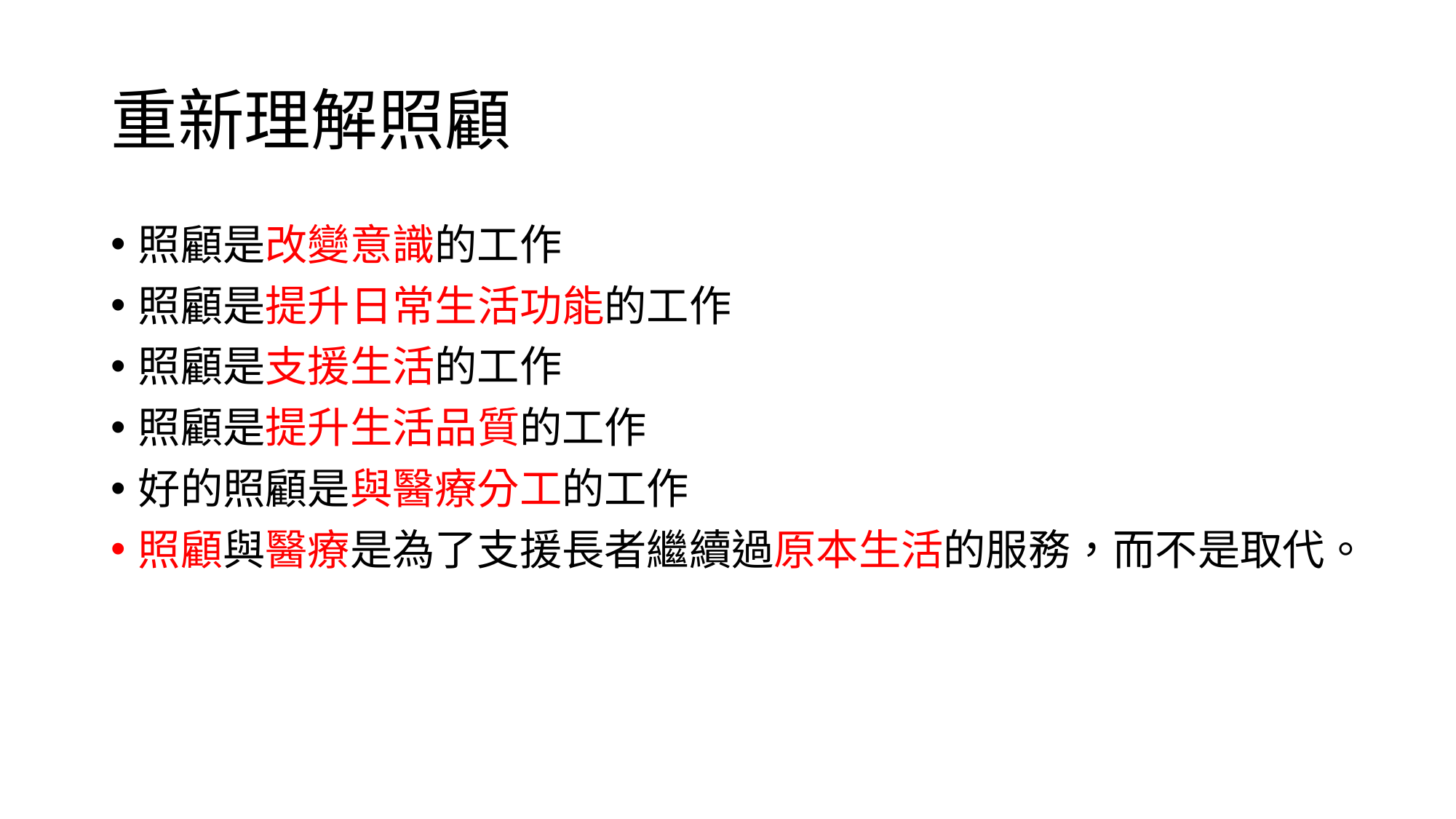

# 重新理解照顧
照顧是改變意識的工作
照顧是提升日常生活功能的工作
照顧是支援生活的工作
照顧是提升生活品質的工作
好的照顧是與醫療分工的工作
照顧與醫療是為了支援長者繼續過原本生活的服務，而不是取代。